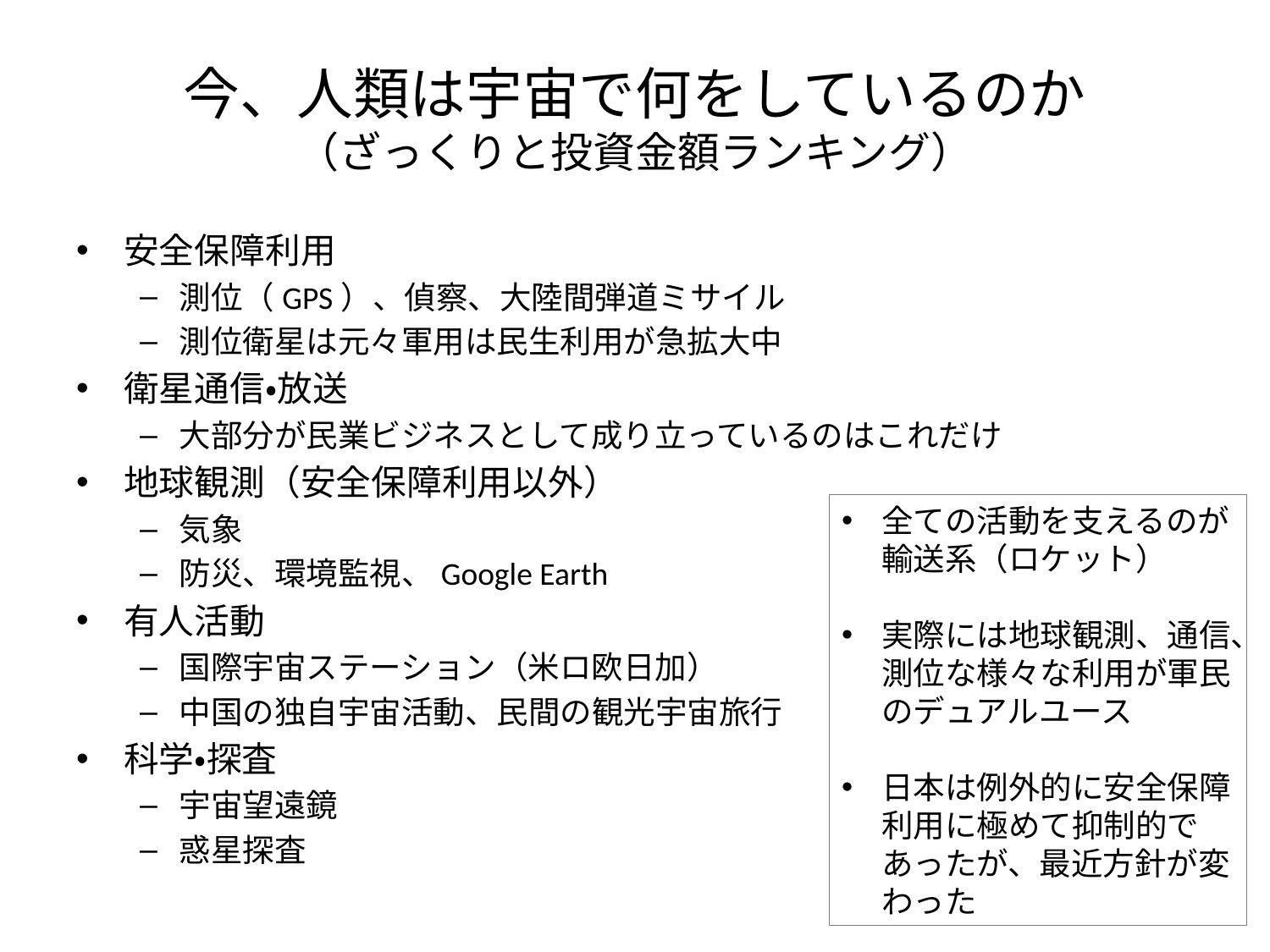

# 今、人類は宇宙で何をしているのか （ざっくりと投資金額ランキング）
安全保障利用
測位（GPS）、偵察、大陸間弾道ミサイル
測位衛星は元々軍用は民生利用が急拡大中
衛星通信・放送
大部分が民業ビジネスとして成り立っているのはこれだけ
地球観測（安全保障利用以外）
気象
防災、環境監視、Google Earth
有人活動
国際宇宙ステーション（米ロ欧日加）
中国の独自宇宙活動、民間の観光宇宙旅行
科学・探査
宇宙望遠鏡
惑星探査
全ての活動を支えるのが輸送系（ロケット）

実際には地球観測、通信、測位な様々な利用が軍民のデュアルユース

日本は例外的に安全保障利用に極めて抑制的であったが、最近方針が変わった